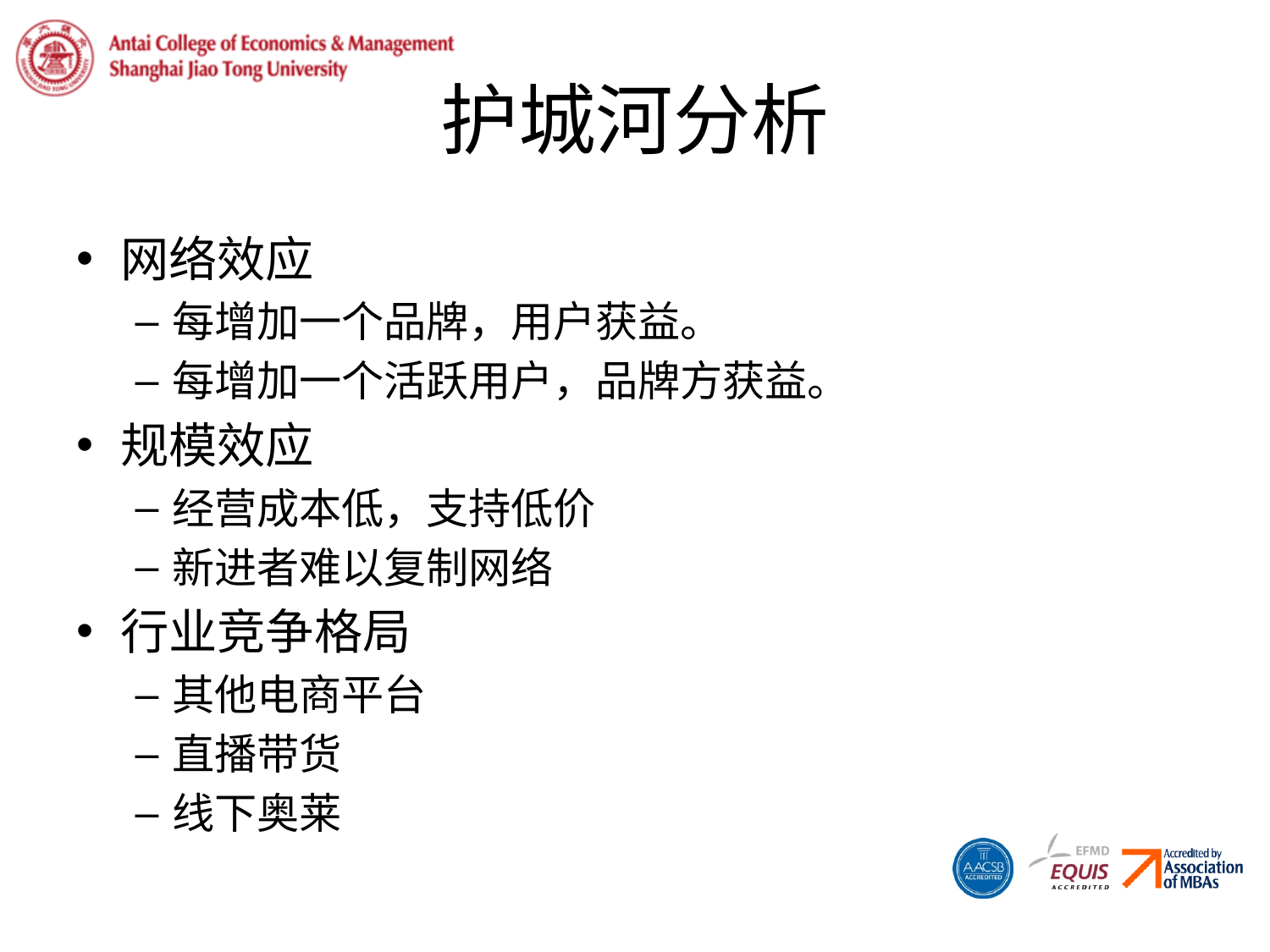

# 护城河分析
网络效应
每增加一个品牌，用户获益。
每增加一个活跃用户，品牌方获益。
规模效应
经营成本低，支持低价
新进者难以复制网络
行业竞争格局
其他电商平台
直播带货
线下奥莱